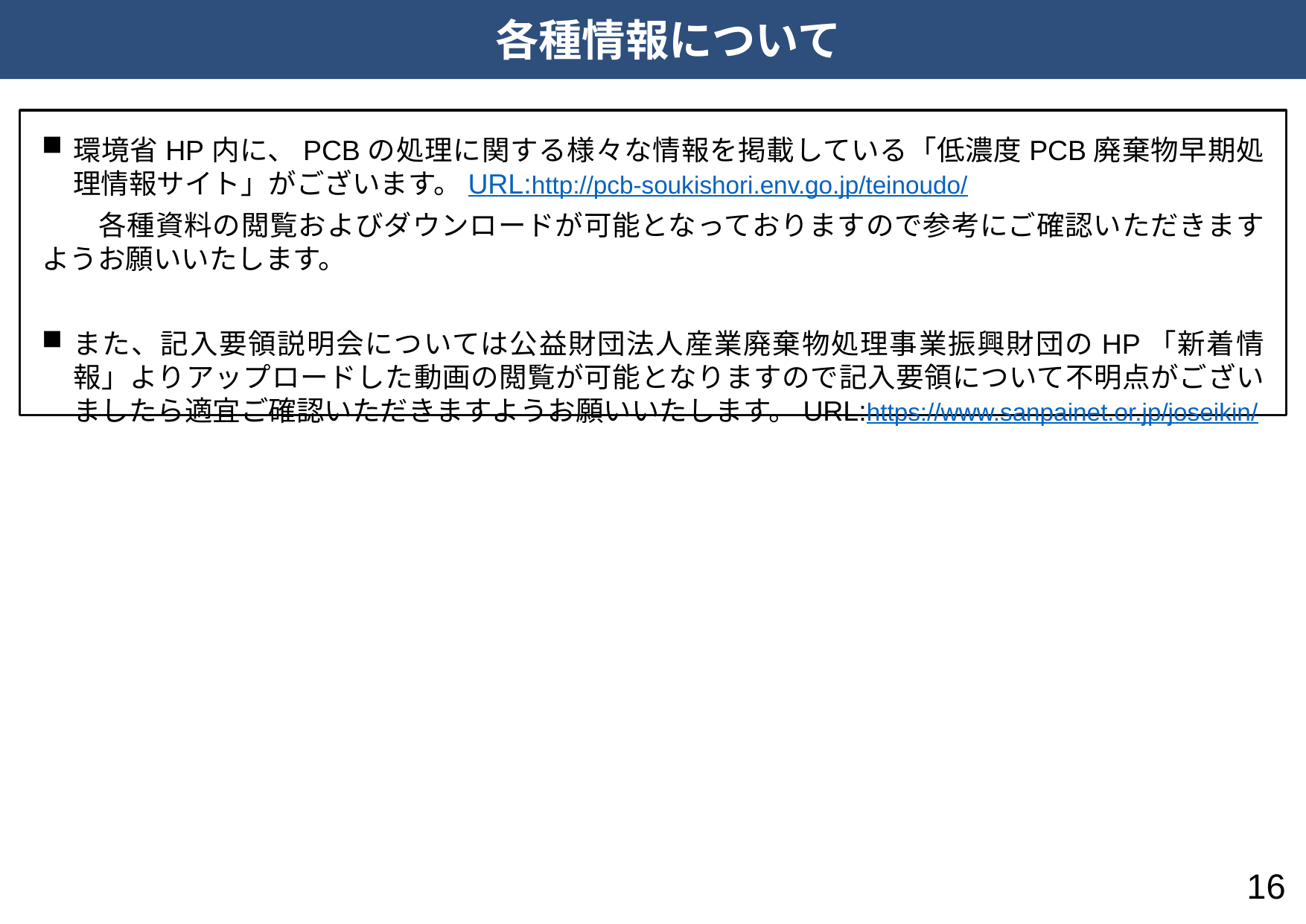

# 各種情報について
環境省HP内に、PCBの処理に関する様々な情報を掲載している「低濃度PCB廃棄物早期処理情報サイト」がございます。URL:http://pcb-soukishori.env.go.jp/teinoudo/
　　各種資料の閲覧およびダウンロードが可能となっておりますので参考にご確認いただきますようお願いいたします。

また、記入要領説明会については公益財団法人産業廃棄物処理事業振興財団のHP「新着情報」よりアップロードした動画の閲覧が可能となりますので記入要領について不明点がございましたら適宜ご確認いただきますようお願いいたします。URL:https://www.sanpainet.or.jp/joseikin/